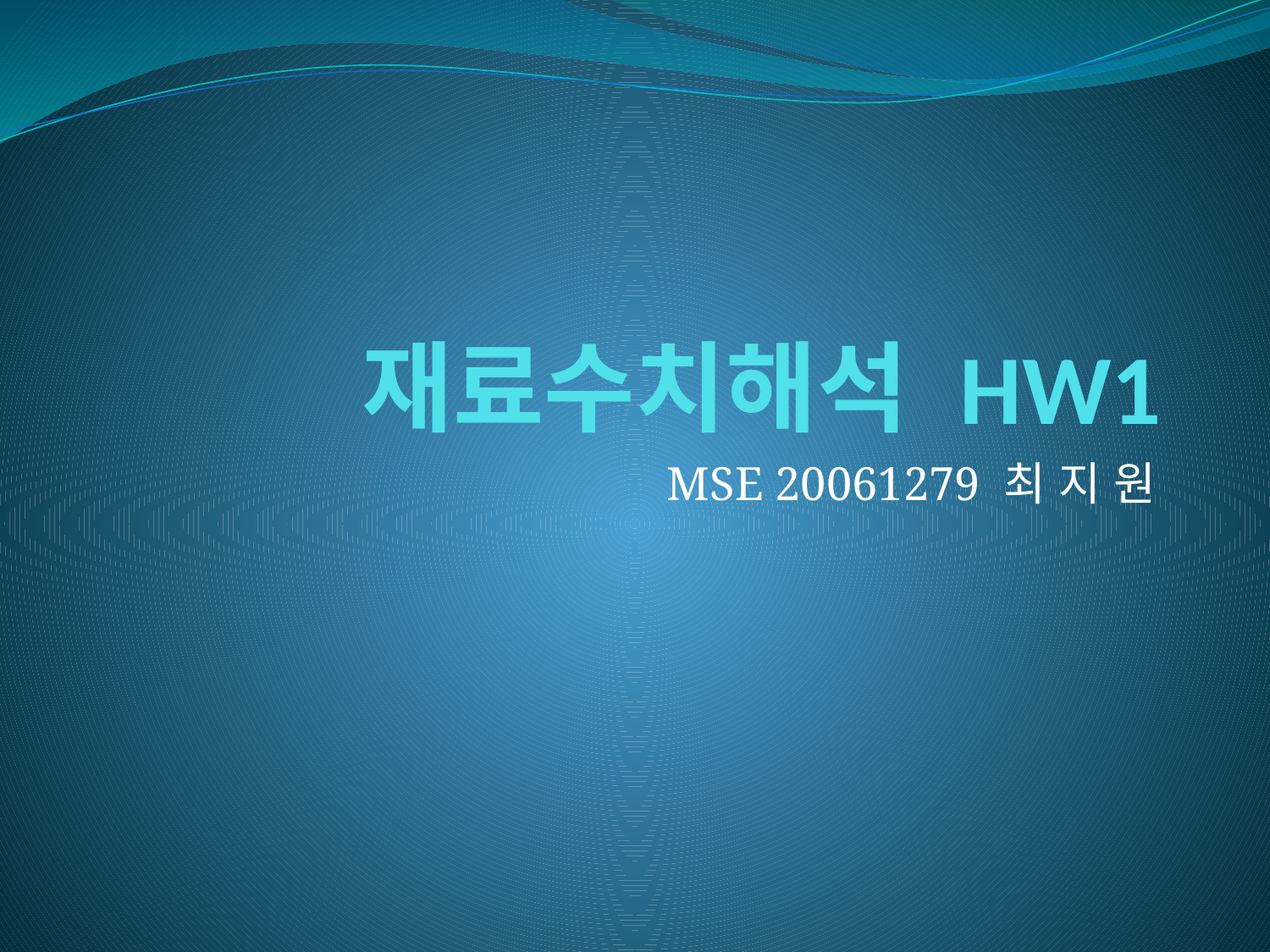

# 재료수치해석 HW1
MSE 20061279 최 지 원